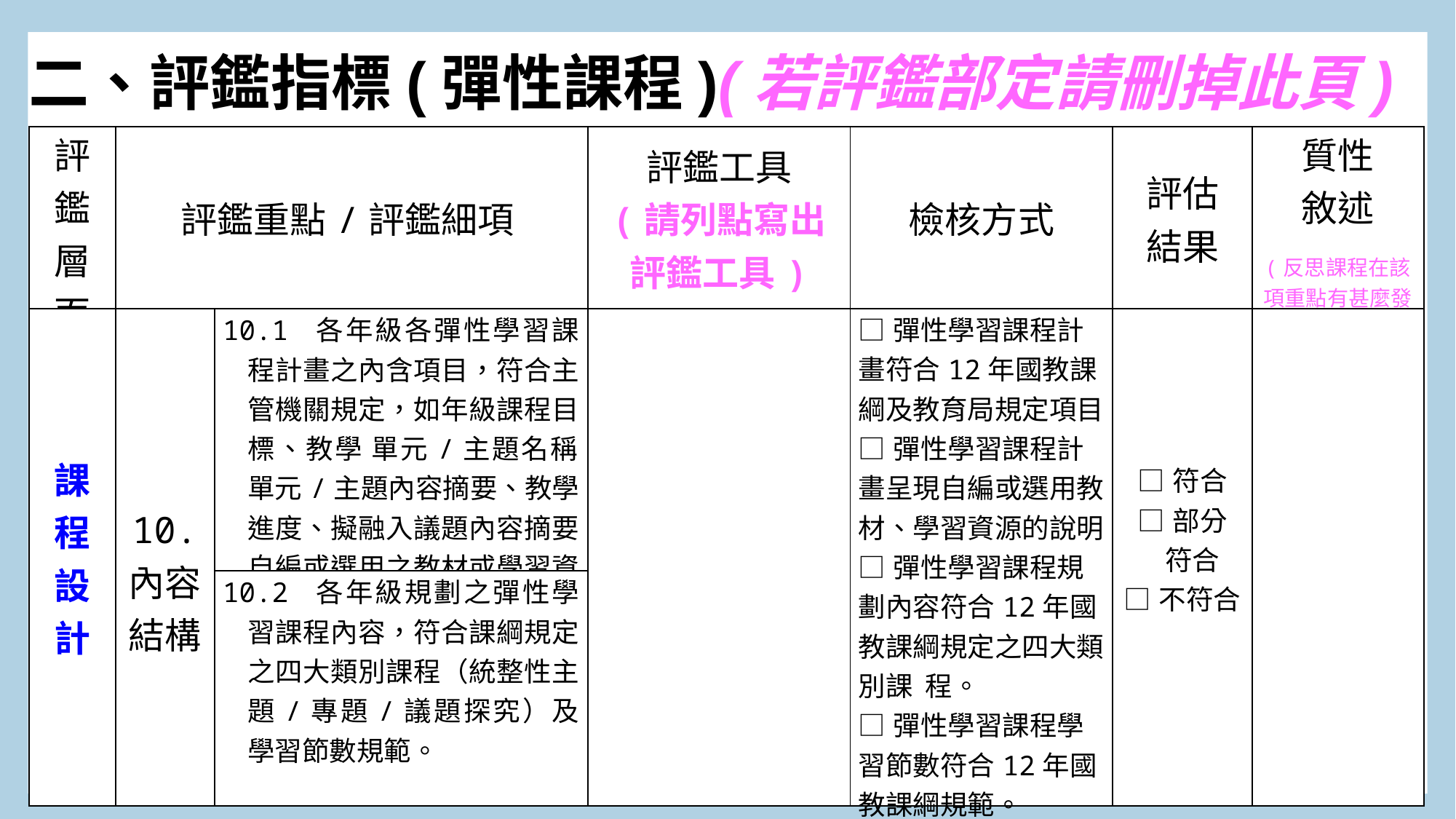

二、評鑑指標(彈性課程)(若評鑑部定請刪掉此頁)
| 評鑑 層面 | 評鑑重點/評鑑細項 |  | 評鑑工具 (請列點寫出評鑑工具) | 檢核方式 | 評估 結果 | 質性 敘述 (反思課程在該項重點有甚麼發現或改進之處) |
| --- | --- | --- | --- | --- | --- | --- |
| 課 程 設 計 | 10. 內容結構 | 10.1 各年級各彈性學習課程計畫之內含項目，符合主管機關規定，如年級課程目標、教學 單元/主題名稱、單元/主題內容摘要、教學進度、擬融入議題內容摘要、自編或選用之教材或學習資源和評量方式。 |  | □彈性學習課程計畫符合12年國教課綱及教育局規定項目。 □彈性學習課程計畫呈現自編或選用教材、學習資源的說明。 □彈性學習課程規劃內容符合12年國教課綱規定之四大類別課 程。 □彈性學習課程學習節數符合12年國教課綱規範。 | □符合 □部分 符合 □不符合 |  |
|  |  | 10.2 各年級規劃之彈性學習課程內容，符合課綱規定之四大類別課程（統整性主題/專題/議題探究）及學習節數規範。 |  |  |  |  |